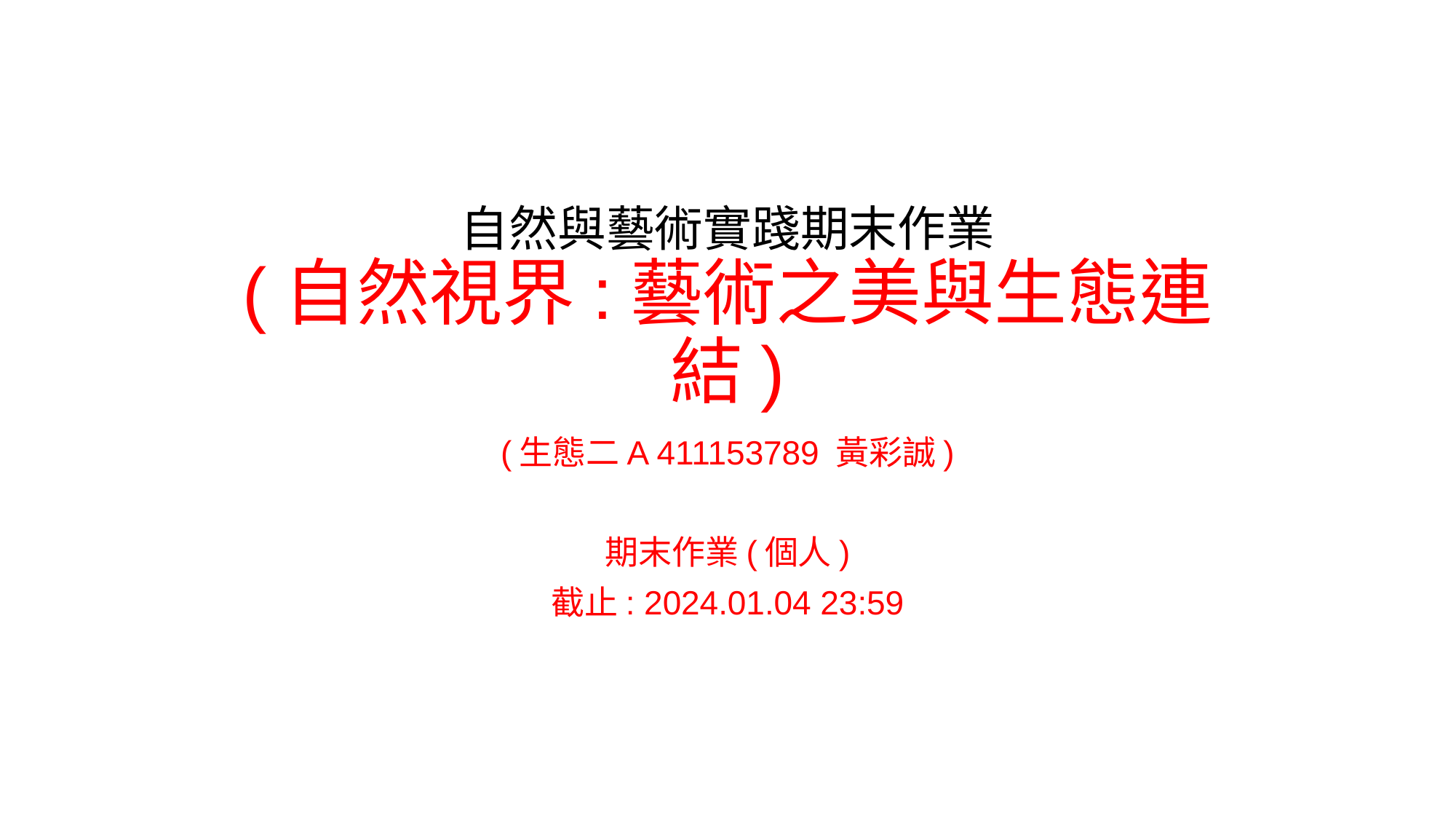

# 自然與藝術實踐期末作業 (自然視界:藝術之美與生態連結)
(生態二A 411153789 黃彩誠)

期末作業(個人)
截止: 2024.01.04 23:59